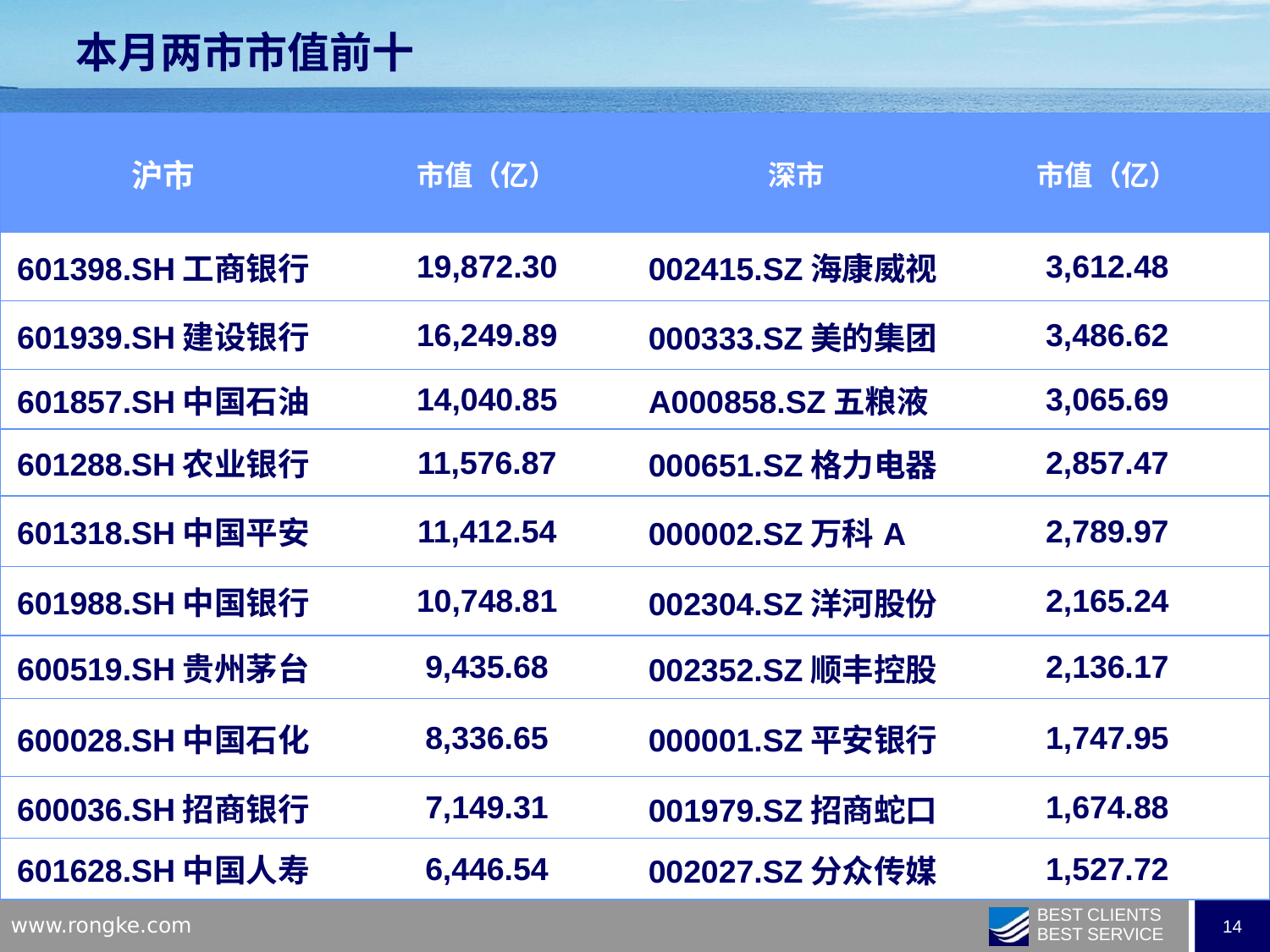

本月两市市值前十
| 沪市 | 市值（亿） | 深市 | 市值（亿） |
| --- | --- | --- | --- |
| 601398.SH工商银行 | 19,872.30 | 002415.SZ海康威视 | 3,612.48 |
| 601939.SH建设银行 | 16,249.89 | 000333.SZ美的集团 | 3,486.62 |
| 601857.SH中国石油 | 14,040.85 | A000858.SZ五粮液 | 3,065.69 |
| 601288.SH农业银行 | 11,576.87 | 000651.SZ格力电器 | 2,857.47 |
| 601318.SH中国平安 | 11,412.54 | 000002.SZ万科A | 2,789.97 |
| 601988.SH中国银行 | 10,748.81 | 002304.SZ洋河股份 | 2,165.24 |
| 600519.SH贵州茅台 | 9,435.68 | 002352.SZ顺丰控股 | 2,136.17 |
| 600028.SH中国石化 | 8,336.65 | 000001.SZ平安银行 | 1,747.95 |
| 600036.SH招商银行 | 7,149.31 | 001979.SZ招商蛇口 | 1,674.88 |
| 601628.SH中国人寿 | 6,446.54 | 002027.SZ分众传媒 | 1,527.72 |
|  |  |  |  |